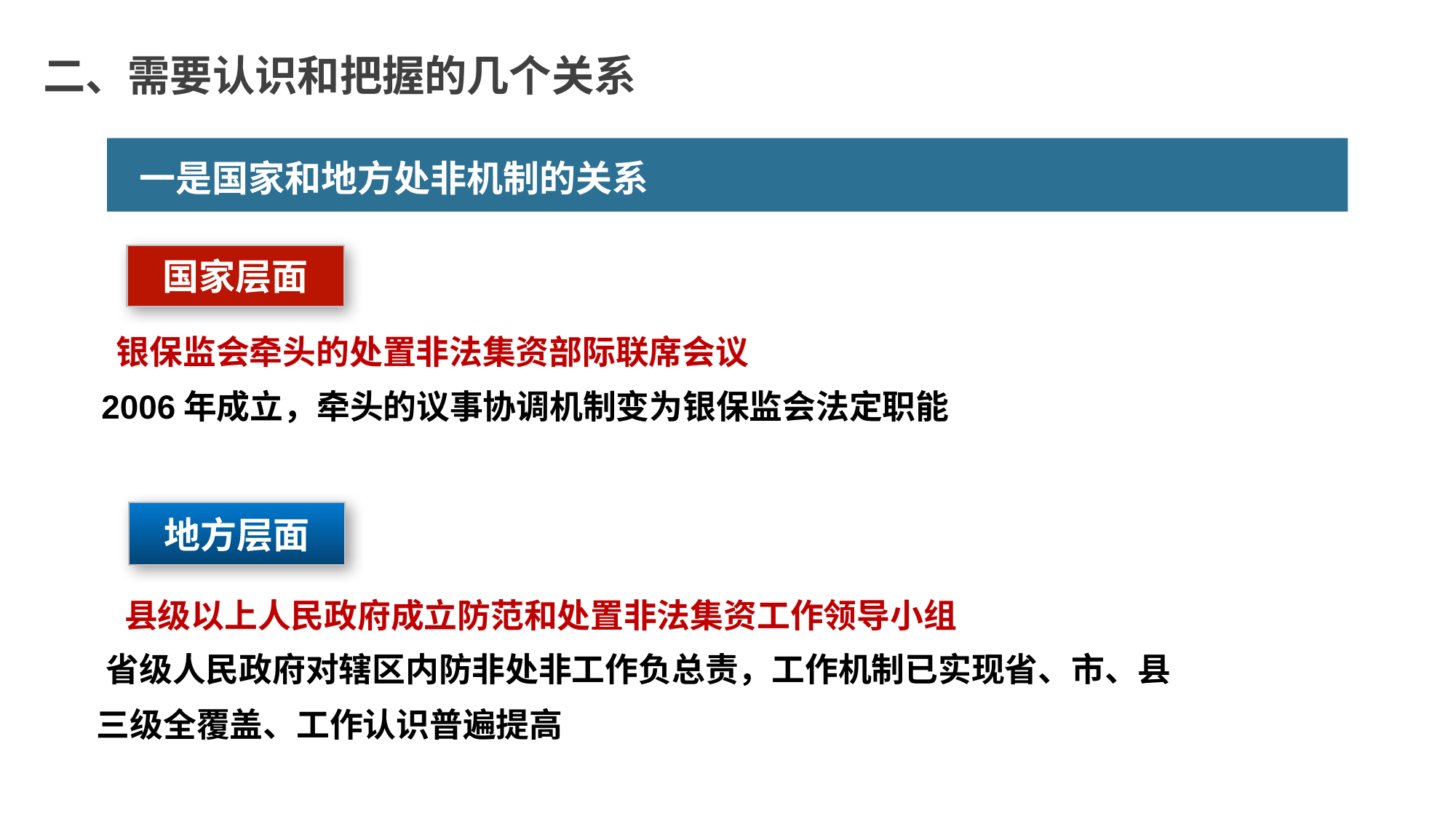

二、需要认识和把握的几个关系

一是国家和地方处非机制的关系

       银保监会牵头的处置非法集资部际联席会议
     2006年成立，牵头的议事协调机制变为银保监会法定职能

        县级以上人民政府成立防范和处置非法集资工作领导小组
      省级人民政府对辖区内防非处非工作负总责，工作机制已实现省、市、县
     三级全覆盖、工作认识普遍提高

国家层面
地方层面